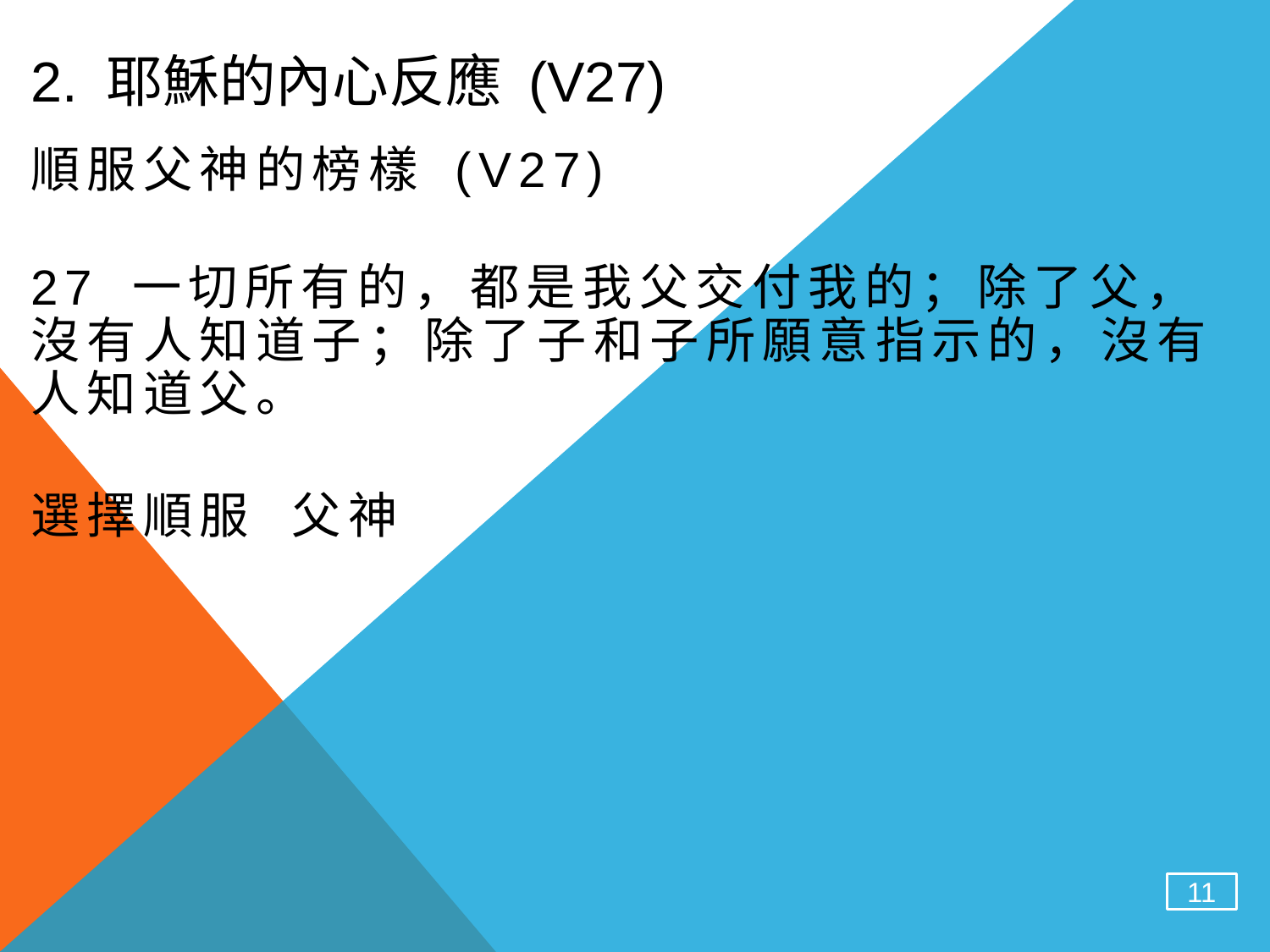

# 2. 耶穌的內心反應 (v27)
順服父神的榜樣 (v27)
27 一切所有的，都是我父交付我的；除了父，沒有人知道子；除了子和子所願意指示的，沒有人知道父。

選擇順服  父神
11